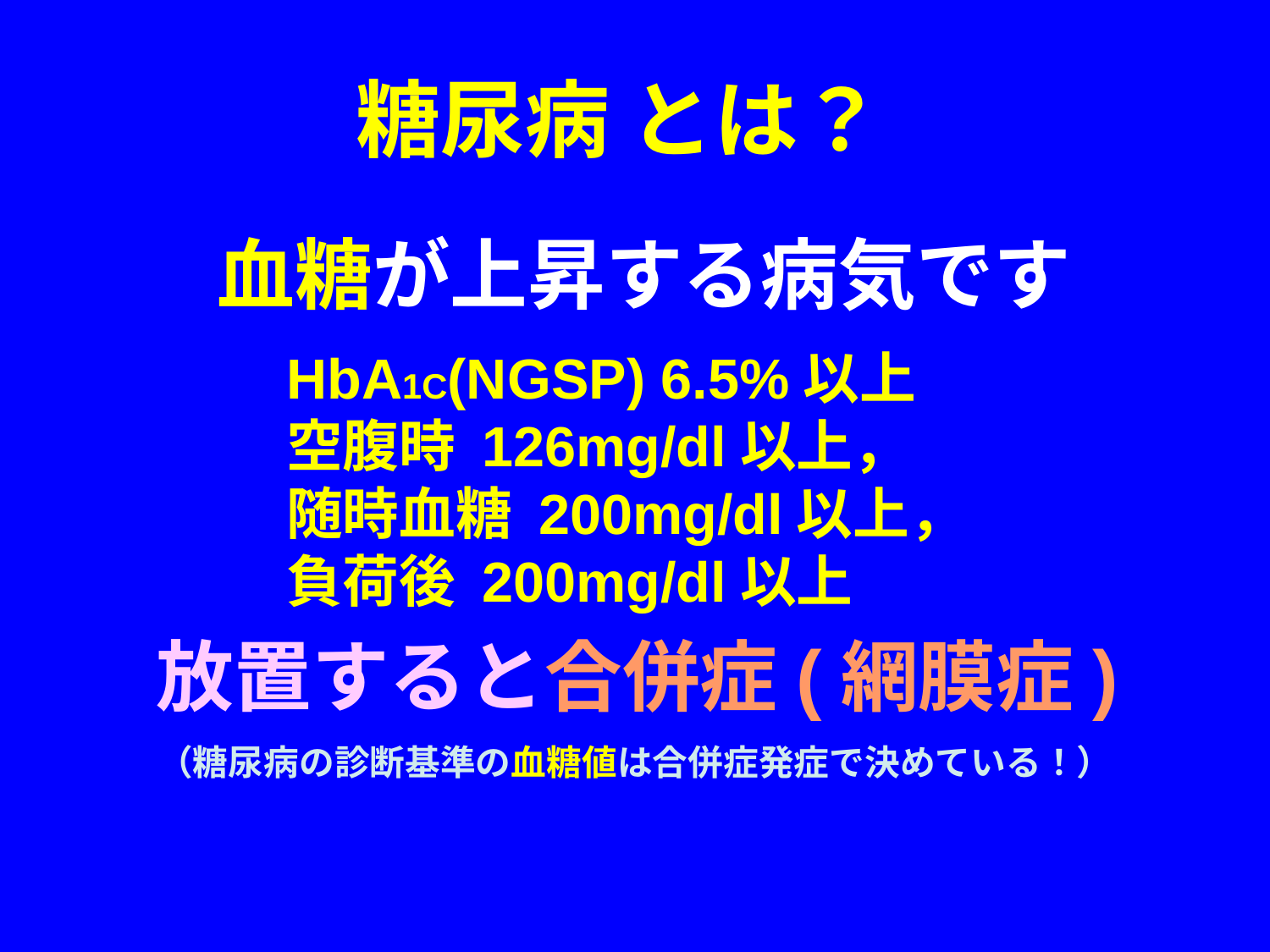

糖尿病 とは？
血糖が上昇する病気です
HbA1C(NGSP) 6.5%以上
空腹時 126mg/dl以上，
随時血糖 200mg/dl以上，
負荷後 200mg/dl以上
放置すると合併症(網膜症)
（糖尿病の診断基準の血糖値は合併症発症で決めている！）